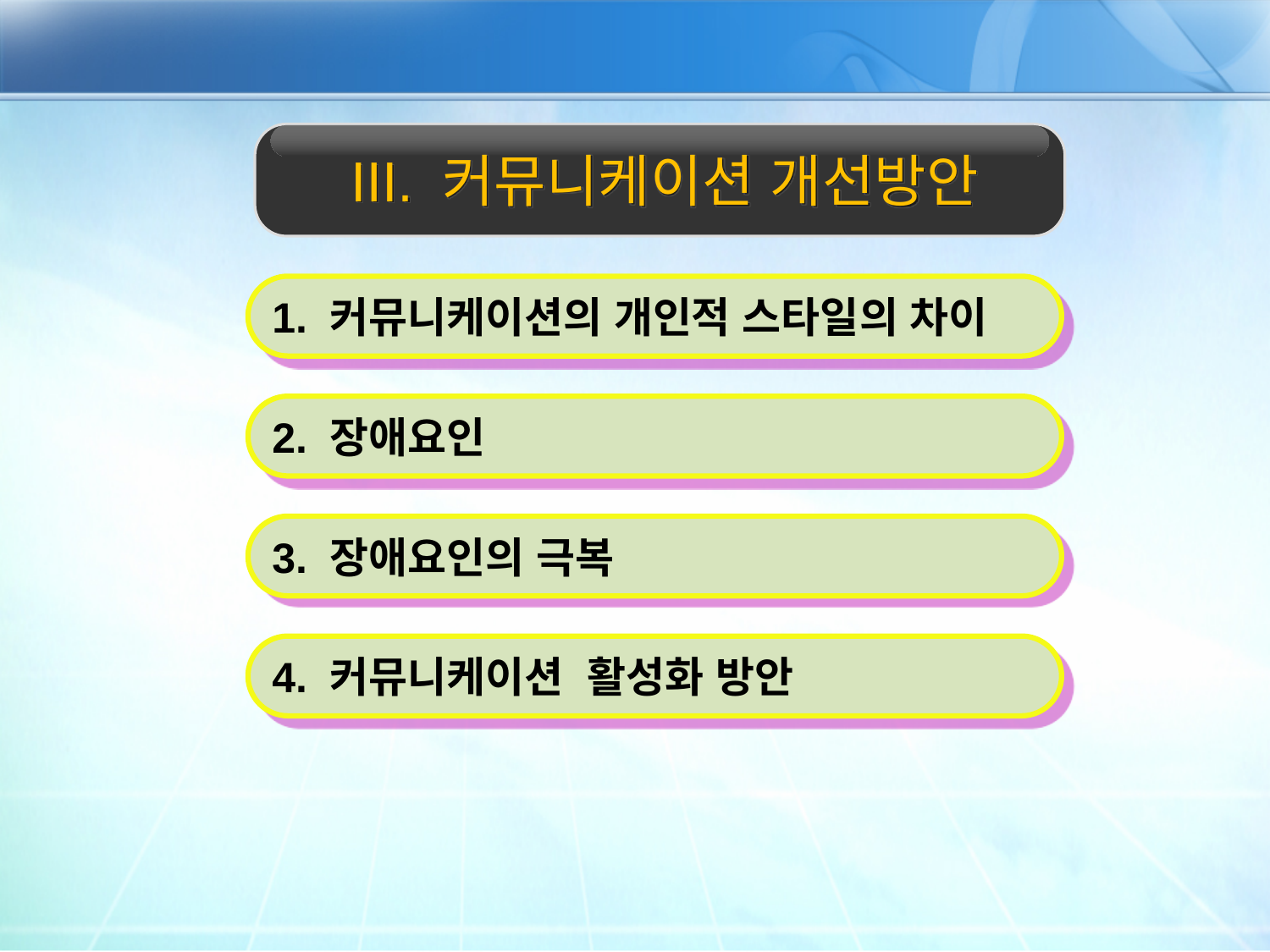

III. 커뮤니케이션 개선방안
1. 커뮤니케이션의 개인적 스타일의 차이
2. 장애요인
3. 장애요인의 극복
4. 커뮤니케이션  활성화 방안